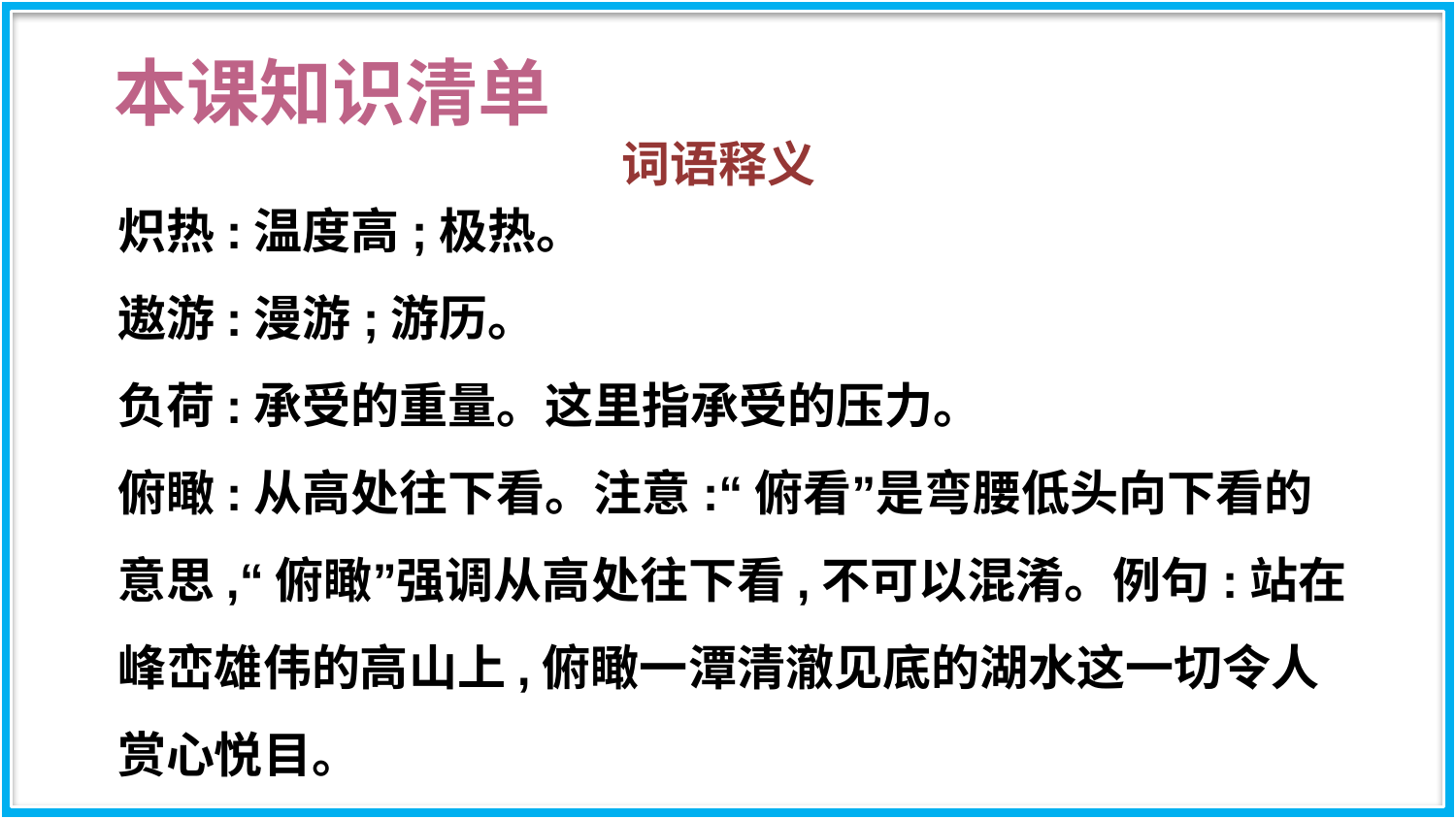

本课知识清单
词语释义
炽热:温度高;极热。
遨游:漫游;游历。
负荷:承受的重量。这里指承受的压力。
俯瞰:从高处往下看。注意:“俯看”是弯腰低头向下看的意思,“俯瞰”强调从高处往下看,不可以混淆。例句:站在峰峦雄伟的高山上,俯瞰一潭清澈见底的湖水这一切令人赏心悦目。